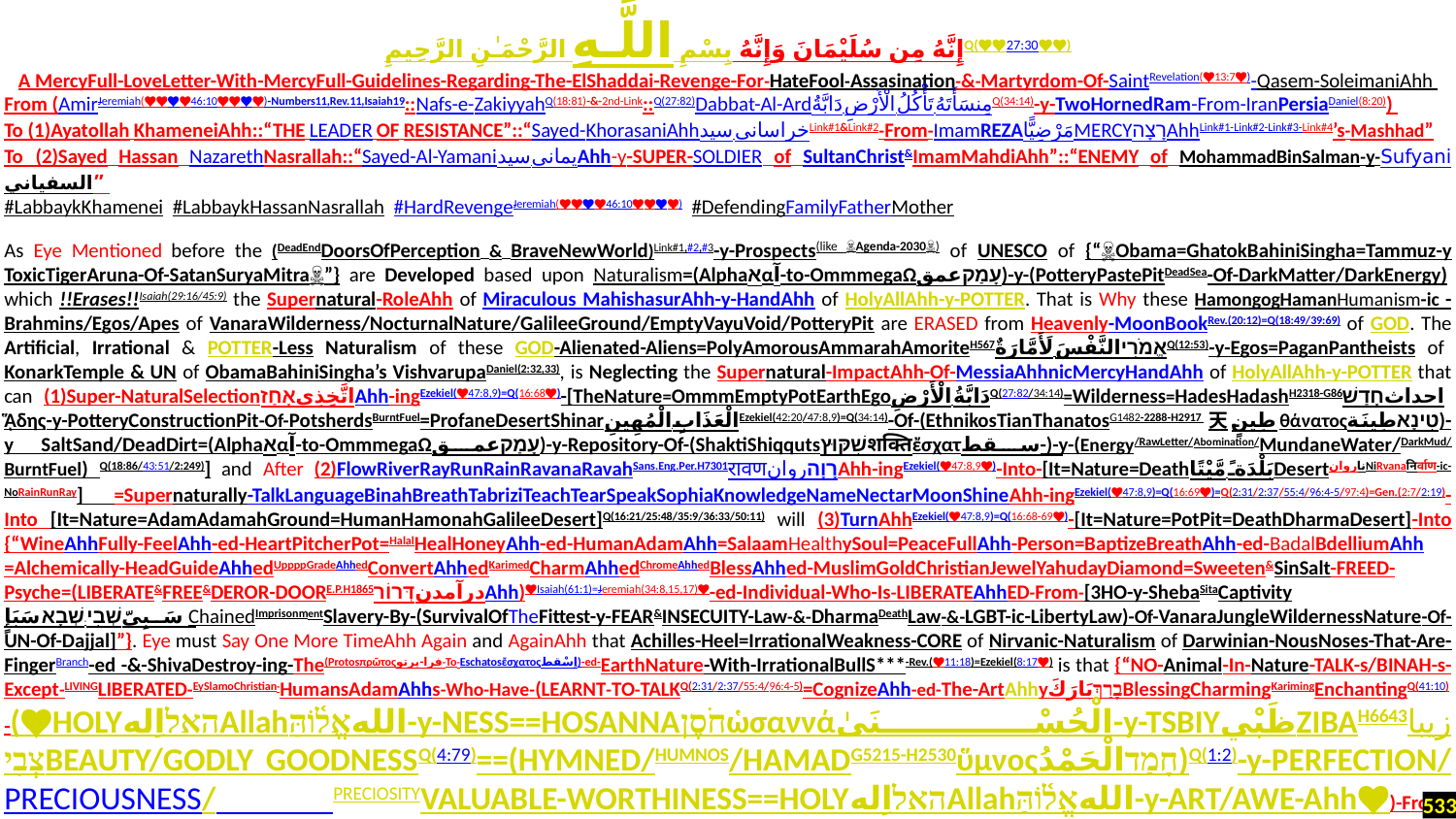

إِنَّهُ مِن سُلَيْمَانَ وَإِنَّهُ بِسْمِ اللَّـهِ الرَّحْمَـٰنِ الرَّحِيمِQ(♥♥27:30♥♥)
A MercyFull-LoveLetter-With-MercyFull-Guidelines-Regarding-The-ElShaddai-Revenge-For-HateFool-Assasination-&-Martyrdom-Of-SaintRevelation(♥13:7♥)-Qasem-SoleimaniAhh
From (AmirJeremiah(♥♥♥♥46:10♥♥♥♥)-Numbers11,Rev.11,Isaiah19::Nafs-e-ZakiyyahQ(18:81)-&-2nd-Link::Q(27:82)Dabbat-Al-Ardدَابَّةُ الْأَرْضِ تَأْكُلُ مِنسَأَتَهُQ(34:14)-y-TwoHornedRam-From-IranPersiaDaniel(8:20))
To (1)Ayatollah KhameneiAhh::“THE LEADER OF RESISTANCE”::“Sayed-KhorasaniAhhسید خراسانیLink#1&Link#2-From-ImamREZAمَرْضِيًّاMERCYרָצָהAhhLink#1-Link#2-Link#3-Link#4’s-Mashhad”
To (2)Sayed Hassan NazarethNasrallah::“Sayed-Al-Yamaniسید یمانیAhh-y-SUPER-SOLDIER of SultanChrist&ImamMahdiAhh”::“ENEMY of MohammadBinSalman-y-Sufyaniالسفياني”
#LabbaykKhamenei  #LabbaykHassanNasrallah  #HardRevengeJeremiah(♥♥♥♥46:10♥♥♥♥)  #DefendingFamilyFatherMother

As Eye Mentioned before the (DeadEndDoorsOfPerception & BraveNewWorld)Link#1,#2,#3-y-Prospects(like ☠Agenda-2030☠) of UNESCO of {“☠Obama=GhatokBahiniSingha=Tammuz-y ToxicTigerAruna-Of-SatanSuryaMitra☠”} are Developed based upon Naturalism=(Alphaאαآ-to-OmmmegaΩעָמַקعمق)-y-(PotteryPastePitDeadSea-Of-DarkMatter/DarkEnergy) which !!Erases!!Isaiah(29:16/45:9) the Supernatural-RoleAhh of Miraculous MahishasurAhh-y-HandAhh of HolyAllAhh-y-POTTER. That is Why these HamongogHamanHumanism-ic -Brahmins/Egos/Apes of VanaraWilderness/NocturnalNature/GalileeGround/EmptyVayuVoid/PotteryPit are ERASED from Heavenly-MoonBookRev.(20:12)=Q(18:49/39:69) of GOD. The Artificial, Irrational & POTTER-Less Naturalism of these GOD-Alienated-Aliens=PolyAmorousAmmarahAmoriteH567אֱמֹרִיالنَّفْسَ لَأَمَّارَةٌQ(12:53)-y-Egos=PaganPantheists of KonarkTemple & UN of ObamaBahiniSingha’s VishvarupaDaniel(2:32,33), is Neglecting the Supernatural-ImpactAhh-Of-MessiaAhhnicMercyHandAhh of HolyAllAhh-y-POTTER that can (1)Super-NaturalSelectionاتَّخِذِيאָחַזAhh-ingEzekiel(♥47:8,9)=Q(16:68♥)-[TheNature=OmmmEmptyPotEarthEgoدَابَّةُ الْأَرْضِQ(27:82/34:14)=Wilderness=HadesHadashH2318-G86احداثחָדַשׁ ᾍδης-y-PotteryConstructionPit-Of-PotsherdsBurntFuel=ProfaneDesertShinarالْعَذَابِ الْمُهِينِEzekiel(42:20/47:8,9)=Q(34:14)-Of-(EthnikosTianThanatosG1482-2288-H2917天طِينٍθάνατοςטִינָאطِينَة)-y SaltSand/DeadDirt=(Alphaאαآ-to-OmmmegaΩעָמַקعمق)-y-Repository-Of-(ShaktiShiqqutsשִׁקּוּץशक्तिἔσχατسقط-)-y-(Energy/RawLetter/Abomination/MundaneWater/DarkMud/BurntFuel) Q(18:86/43:51/2:249)] and After (2)FlowRiverRayRunRainRavanaRavahSans.Eng.Per.H7301रावणروانרָוָהAhh-ingEzekiel(♥47:8,9♥)-Into-[It=Nature=Deathبَلْدَةً مَّيْتًاDesertناروانNiRvanaनिर्वाण-ic-NoRainRunRay] =Supernaturally-TalkLanguageBinahBreathTabriziTeachTearSpeakSophiaKnowledgeNameNectarMoonShineAhh-ingEzekiel(♥47:8,9)=Q(16:69♥)=Q(2:31/2:37/55:4/96:4-5/97:4)=Gen.(2:7/2:19)-Into [It=Nature=AdamAdamahGround=HumanHamonahGalileeDesert]Q(16:21/25:48/35:9/36:33/50:11) will (3)TurnAhhEzekiel(♥47:8,9)=Q(16:68-69♥)-[It=Nature=PotPit=DeathDharmaDesert]-Into {“WineAhhFully-FeelAhh-ed-HeartPitcherPot=HalalHealHoneyAhh-ed-HumanAdamAhh=SalaamHealthySoul=PeaceFullAhh-Person=BaptizeBreathAhh-ed-BadalBdelliumAhh =Alchemically-HeadGuideAhhedUppppGradeAhhedConvertAhhedKarimedCharmAhhedChromeAhhedBlessAhhed-MuslimGoldChristianJewelYahudayDiamond=Sweeten&SinSalt-FREED- Psyche=(LIBERATE&FREE&DEROR-DOORE.P.H1865درآمدنדְּרוֹרAhh)♥Isaiah(61:1)=Jeremiah(34:8,15,17)♥-ed-Individual-Who-Is-LIBERATEAhhED-From-[3HO-y-ShebaSitaCaptivity سَبِيّשְׁבִי-שְׁבָאسَبَإٍ ChainedImprisonmentSlavery-By-(SurvivalOfTheFittest-y-FEAR&INSECUITY-Law-&-DharmaDeathLaw-&-LGBT-ic-LibertyLaw)-Of-VanaraJungleWildernessNature-Of-UN-Of-Dajjal]”}. Eye must Say One More TimeAhh Again and AgainAhh that Achilles-Heel=IrrationalWeakness-CORE of Nirvanic-Naturalism of Darwinian-NousNoses-That-Are-FingerBranch-ed -&-ShivaDestroy-ing-The(Protosπρῶτοςفرا-پرتو-To-Eschatosἔσχατοςاِسْقط)-ed-EarthNature-With-IrrationalBullS***-Rev.(♥11:18)=Ezekiel(8:17♥) is that {“NO-Animal-In-Nature-TALK-s/BINAH-s-Except-LIVINGLIBERATED-EySlamoChristian-HumansAdamAhhs-Who-Have-(LEARNT-TO-TALKQ(2:31/2:37/55:4/96:4-5)=CognizeAhh-ed-The-ArtAhhyבָרַךְبَارَكَBlessingCharmingKarimingEnchantingQ(41:10) -(♥HOLYהאלاِلهAllahاللهאֱל֫וֹהַּ-y-NESS==HOSANNAחֹסֶןὡσαννάالْحُسْنَىٰ-y-TSBIYظَبْيZIBAH6643زیباצְבִיBEAUTY/GODLY GOODNESSQ(4:79)==(HYMNED/HUMNOS/HAMADG5215-H2530ὕμνοςחָמַדالْحَمْدُ)Q(1:2)-y-PERFECTION/PRECIOUSNESS/ PRECIOSITYVALUABLE-WORTHINESS==HOLYהאלاِلهAllahاللهאֱל֫וֹהַּ-y-ART/AWE-Ahh♥)-From-ChristLogosLightAhh-y-LilyLensTipAhh-Of (Protos-to-Eschatos)Rev.(1:11)-y-LaserPenQ(96:4-5)-Of-GOD.”}. That (وَجْدEcstasyExistenceوُجُود=Being-HappyThankFullAsuraAhh)Q(1:2)-Of-Having/BeingWITHJohn(1:1) HolyAllAhhQ(1:1)
533